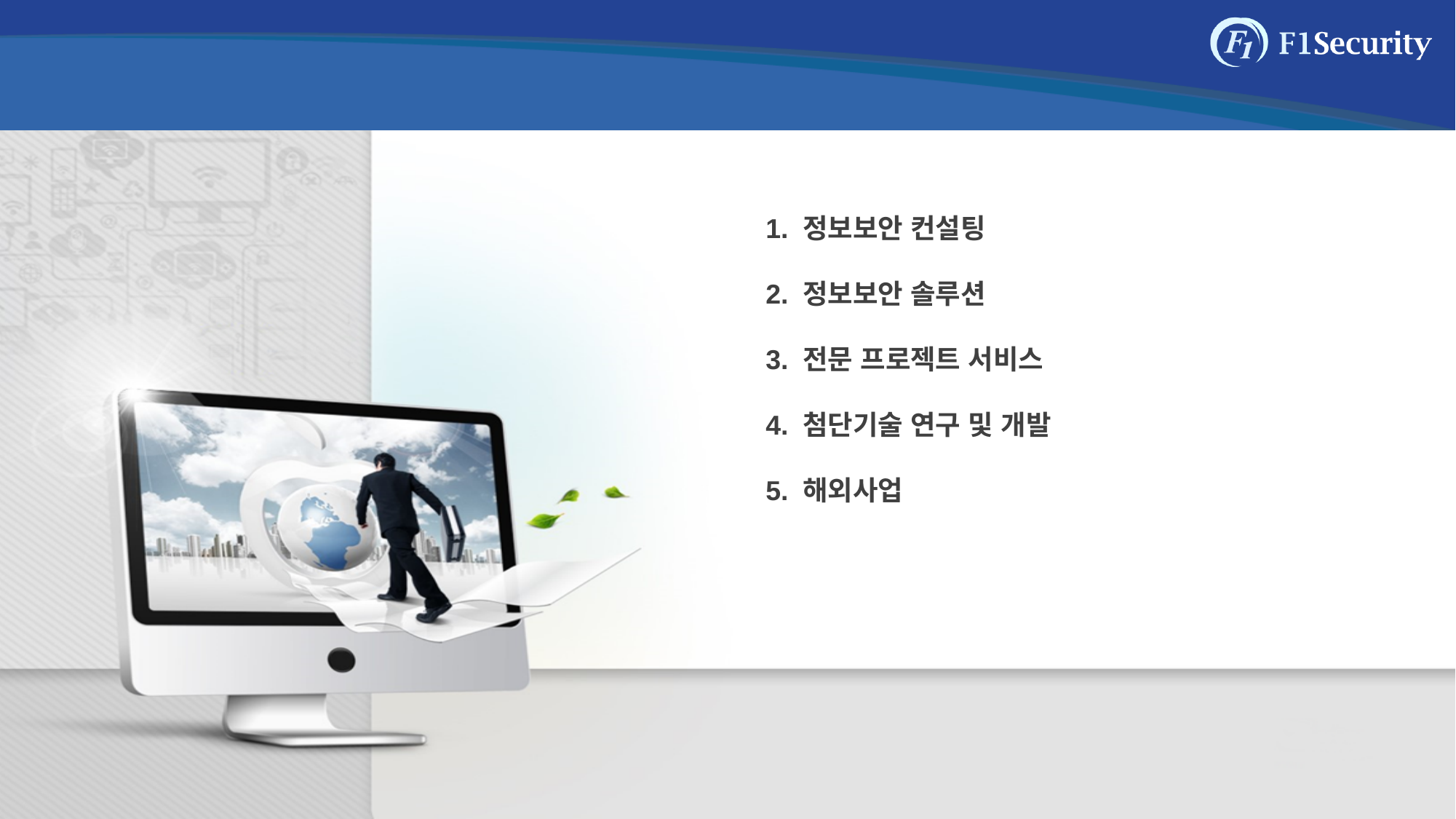

# II. 사업 분야
1. 정보보안 컨설팅
2. 정보보안 솔루션
3. 전문 프로젝트 서비스
4. 첨단기술 연구 및 개발
5. 해외사업